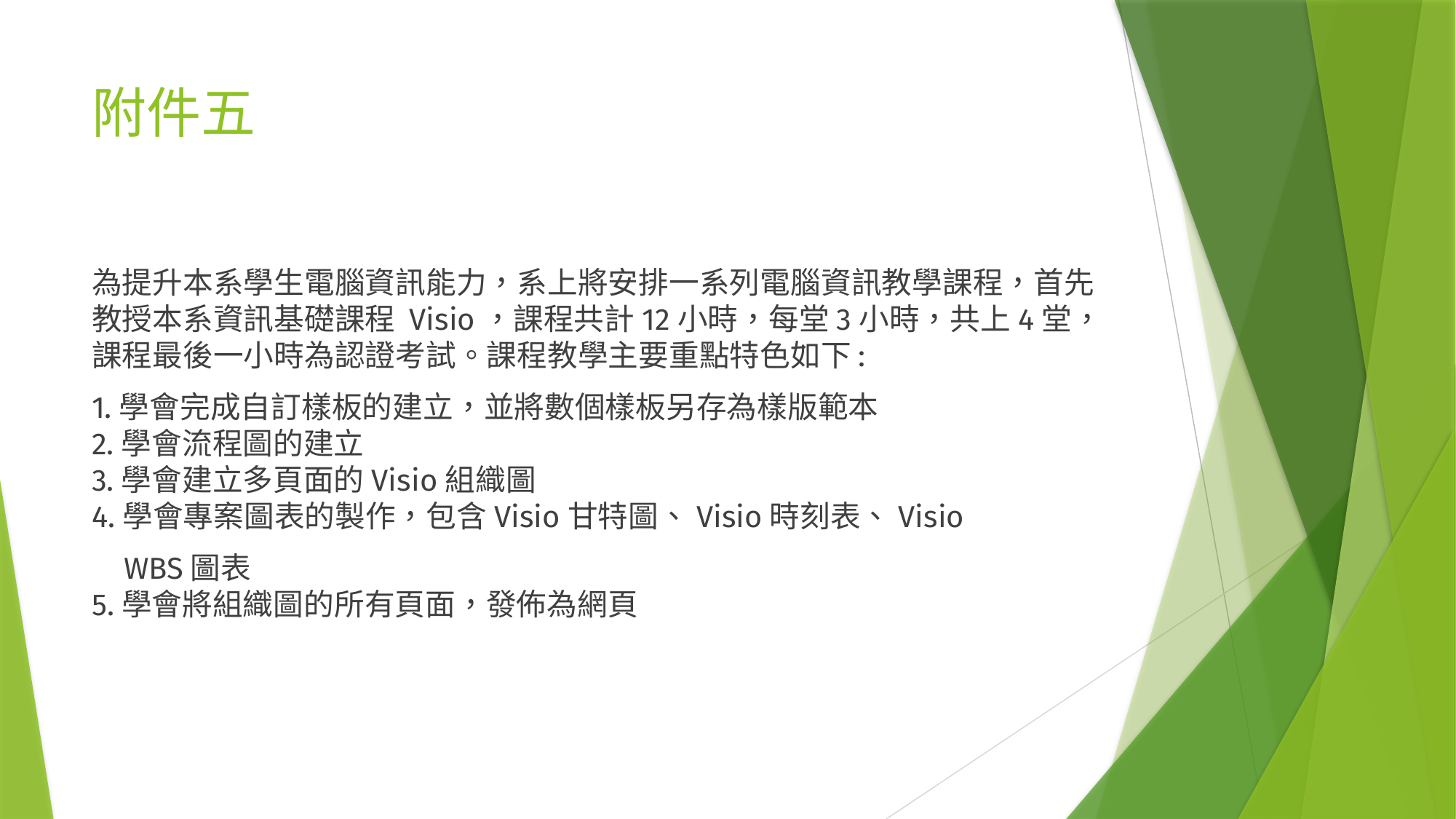

# 附件五
為提升本系學生電腦資訊能力，系上將安排一系列電腦資訊教學課程，首先教授本系資訊基礎課程 Visio，課程共計12小時，每堂3小時，共上4堂，課程最後一小時為認證考試。課程教學主要重點特色如下:
1.學會完成自訂樣板的建立，並將數個樣板另存為樣版範本
2.學會流程圖的建立
3.學會建立多頁面的Visio組織圖
4.學會專案圖表的製作，包含Visio甘特圖、Visio時刻表、Visio
    WBS圖表
5.學會將組織圖的所有頁面，發佈為網頁